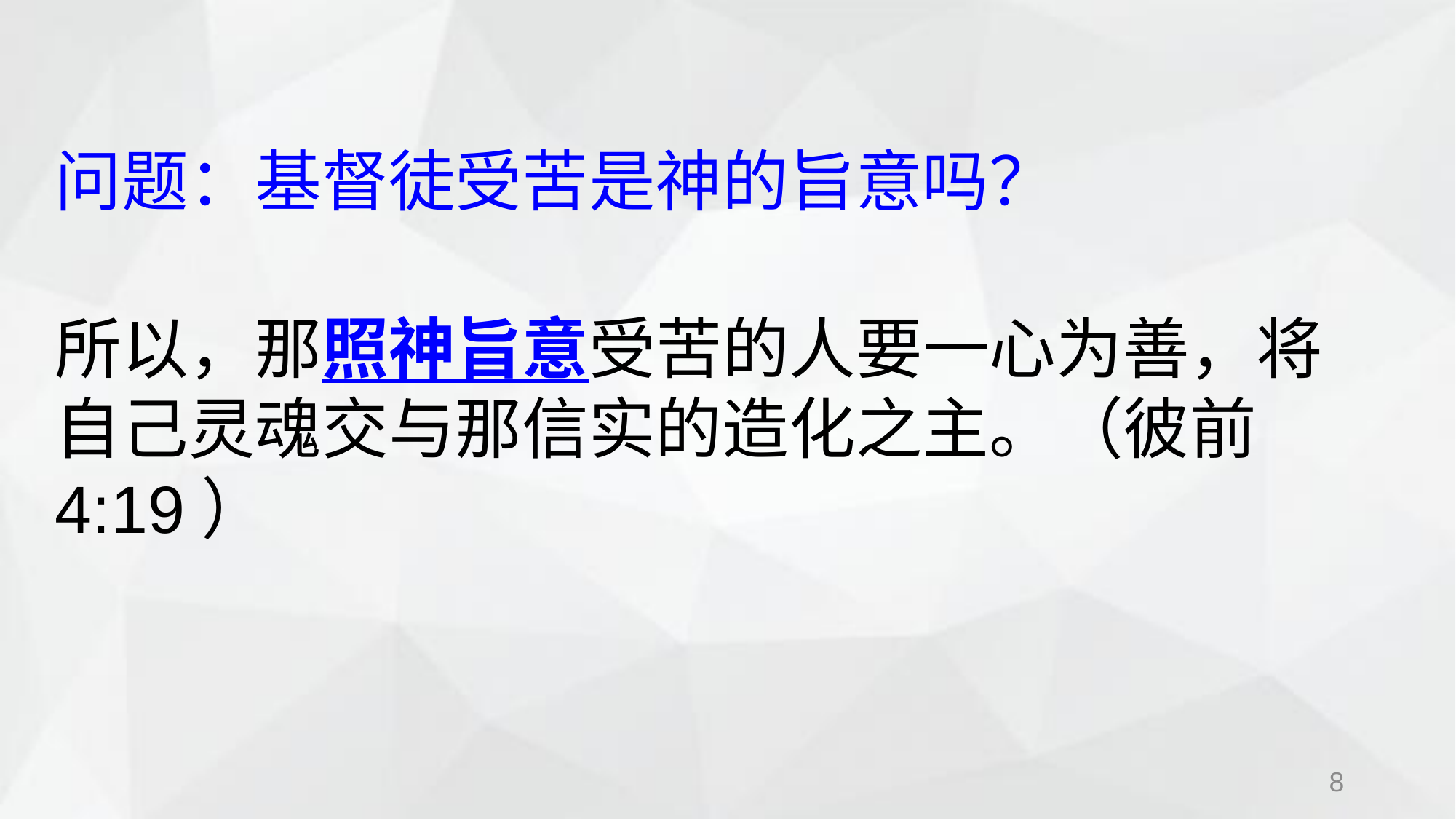

问题：基督徒受苦是神的旨意吗？

所以，那照神旨意受苦的人要一心为善，将自己灵魂交与那信实的造化之主。（彼前4:19）
8